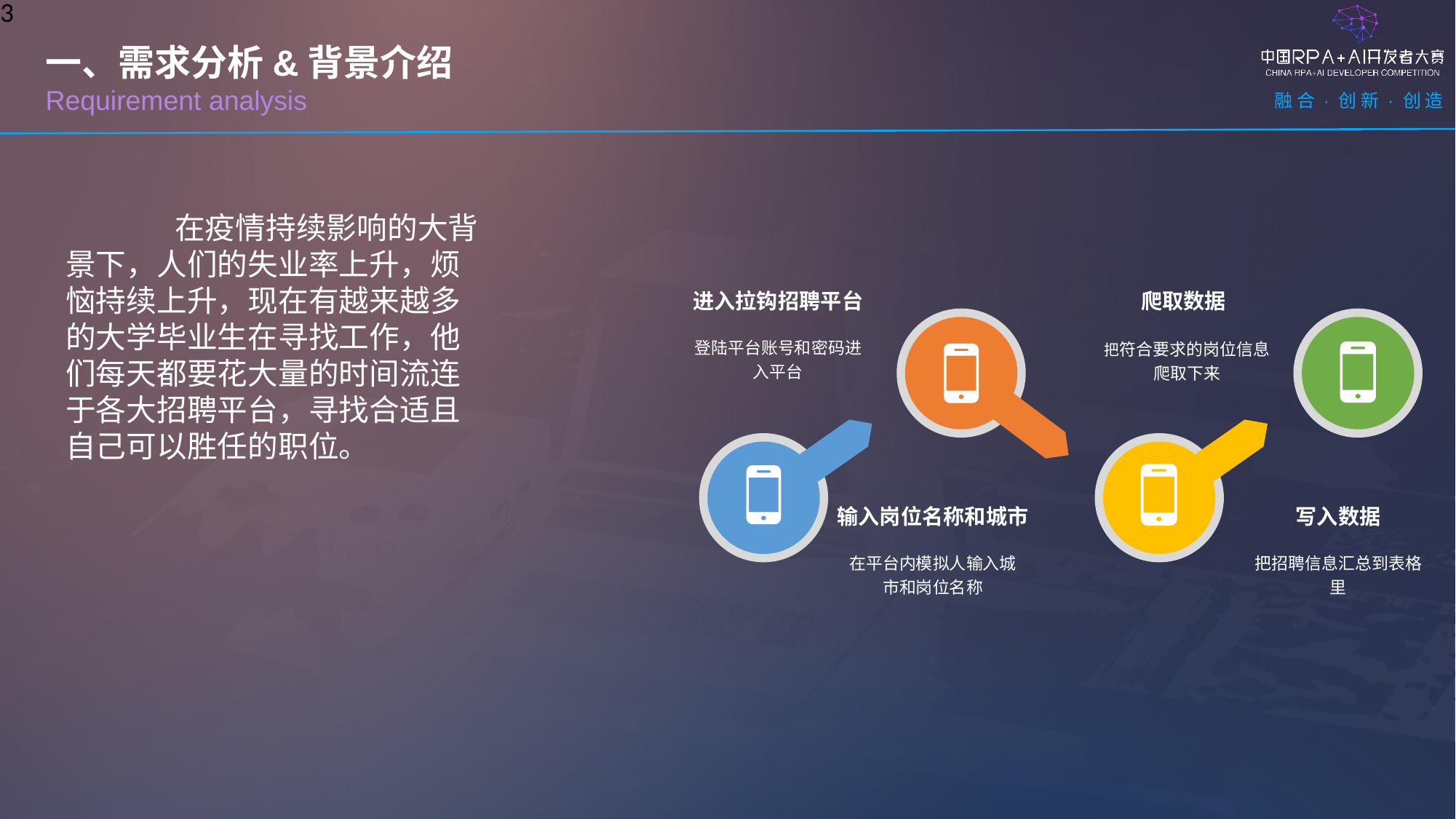

3
一、需求分析&背景介绍
Requirement analysis
	在疫情持续影响的大背景下，人们的失业率上升，烦恼持续上升，现在有越来越多的大学毕业生在寻找工作，他们每天都要花大量的时间流连于各大招聘平台，寻找合适且自己可以胜任的职位。
进入拉钩招聘平台
登陆平台账号和密码进入平台
爬取数据
把符合要求的岗位信息爬取下来

输入岗位名称和城市
写入数据
在平台内模拟人输入城市和岗位名称
把招聘信息汇总到表格里